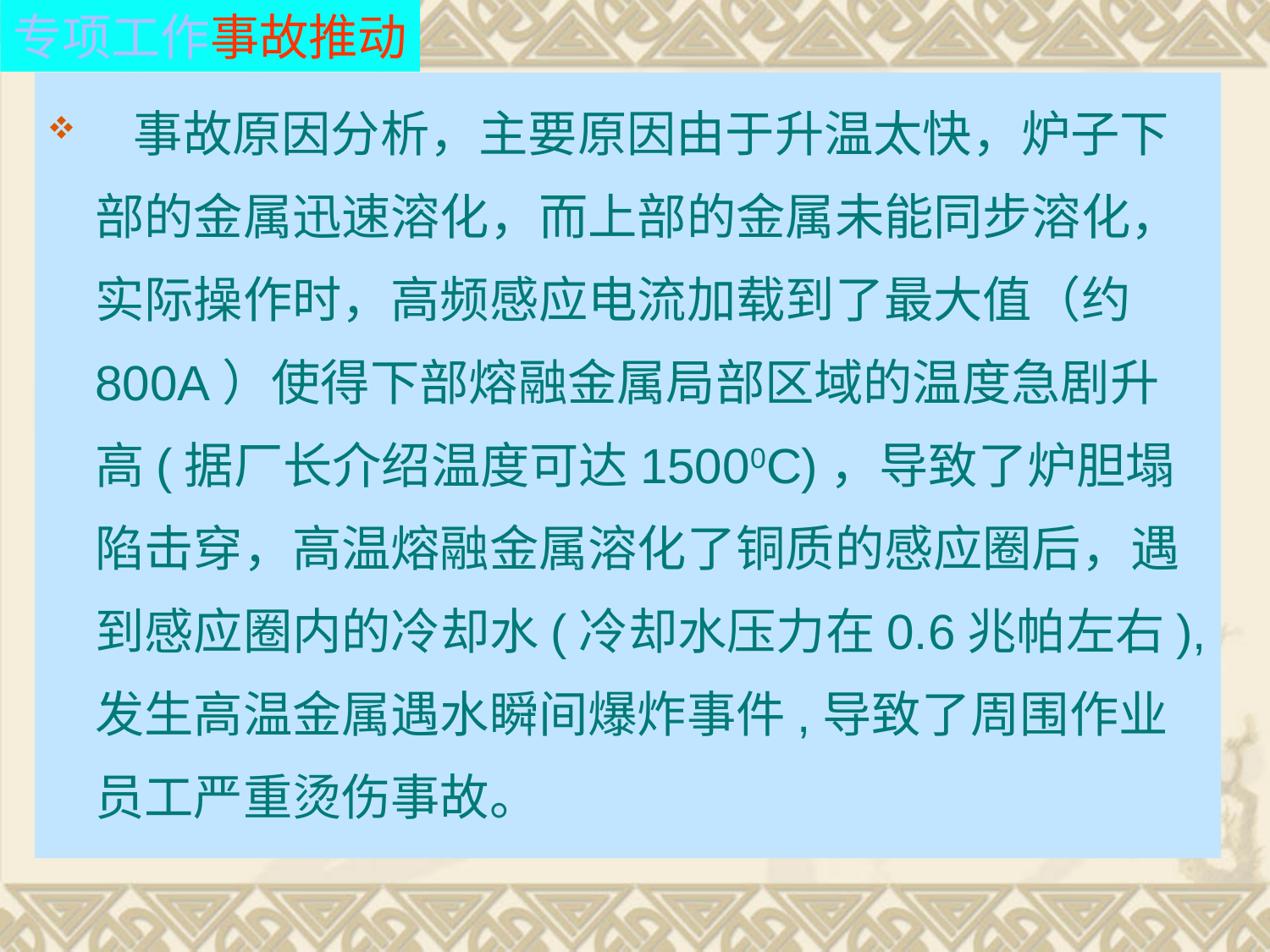

专项工作事故推动
   事故原因分析，主要原因由于升温太快，炉子下部的金属迅速溶化，而上部的金属未能同步溶化，实际操作时，高频感应电流加载到了最大值（约800A）使得下部熔融金属局部区域的温度急剧升高(据厂长介绍温度可达15000C)，导致了炉胆塌陷击穿，高温熔融金属溶化了铜质的感应圈后，遇到感应圈内的冷却水(冷却水压力在0.6兆帕左右),发生高温金属遇水瞬间爆炸事件,导致了周围作业员工严重烫伤事故。